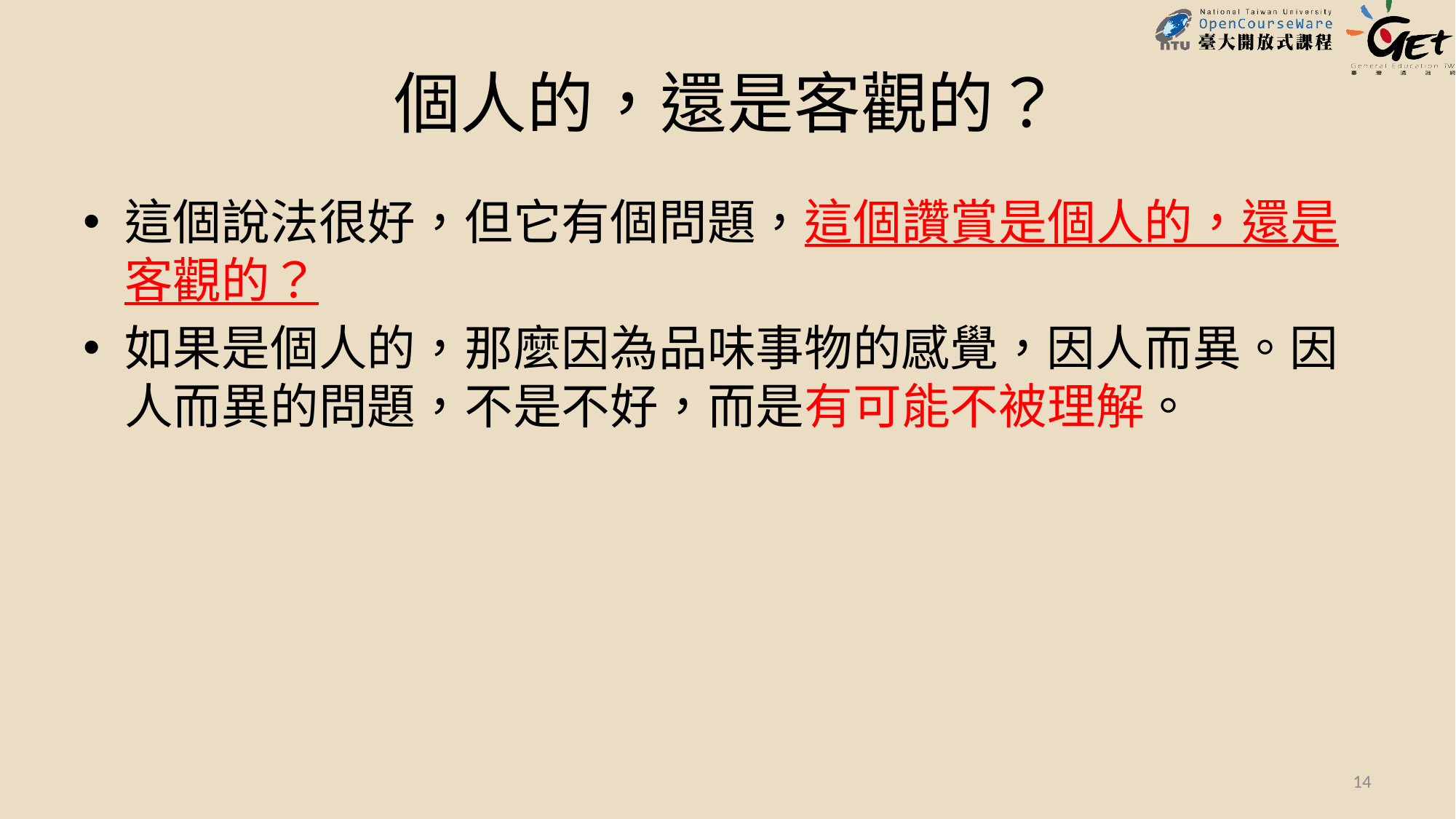

# 個人的，還是客觀的？
這個說法很好，但它有個問題，這個讚賞是個人的，還是客觀的？
如果是個人的，那麼因為品味事物的感覺，因人而異。因人而異的問題，不是不好，而是有可能不被理解。
14